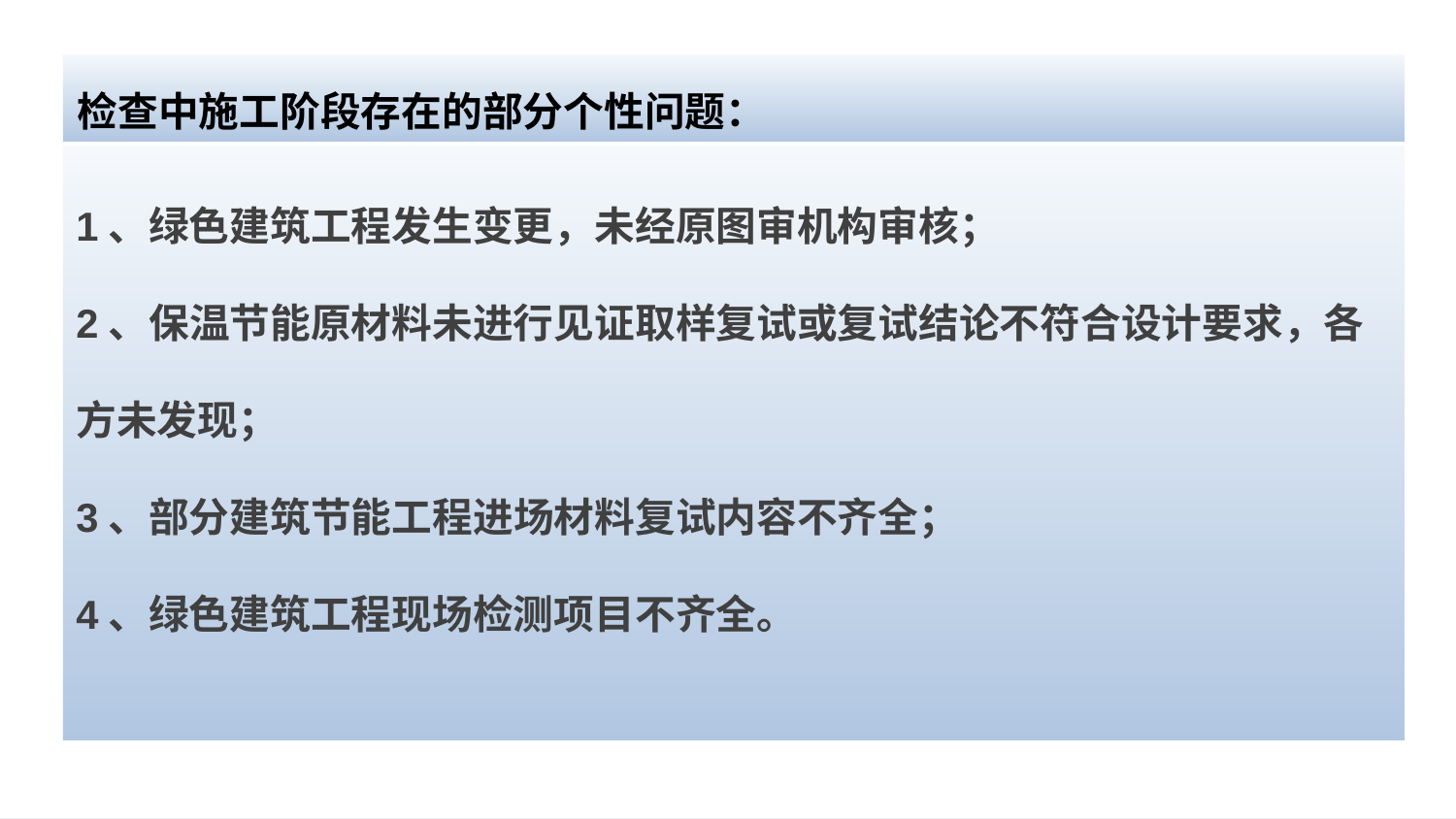

检查中施工阶段存在的部分个性问题：
1、绿色建筑工程发生变更，未经原图审机构审核；
2、保温节能原材料未进行见证取样复试或复试结论不符合设计要求，各方未发现；
3、部分建筑节能工程进场材料复试内容不齐全；
4、绿色建筑工程现场检测项目不齐全。